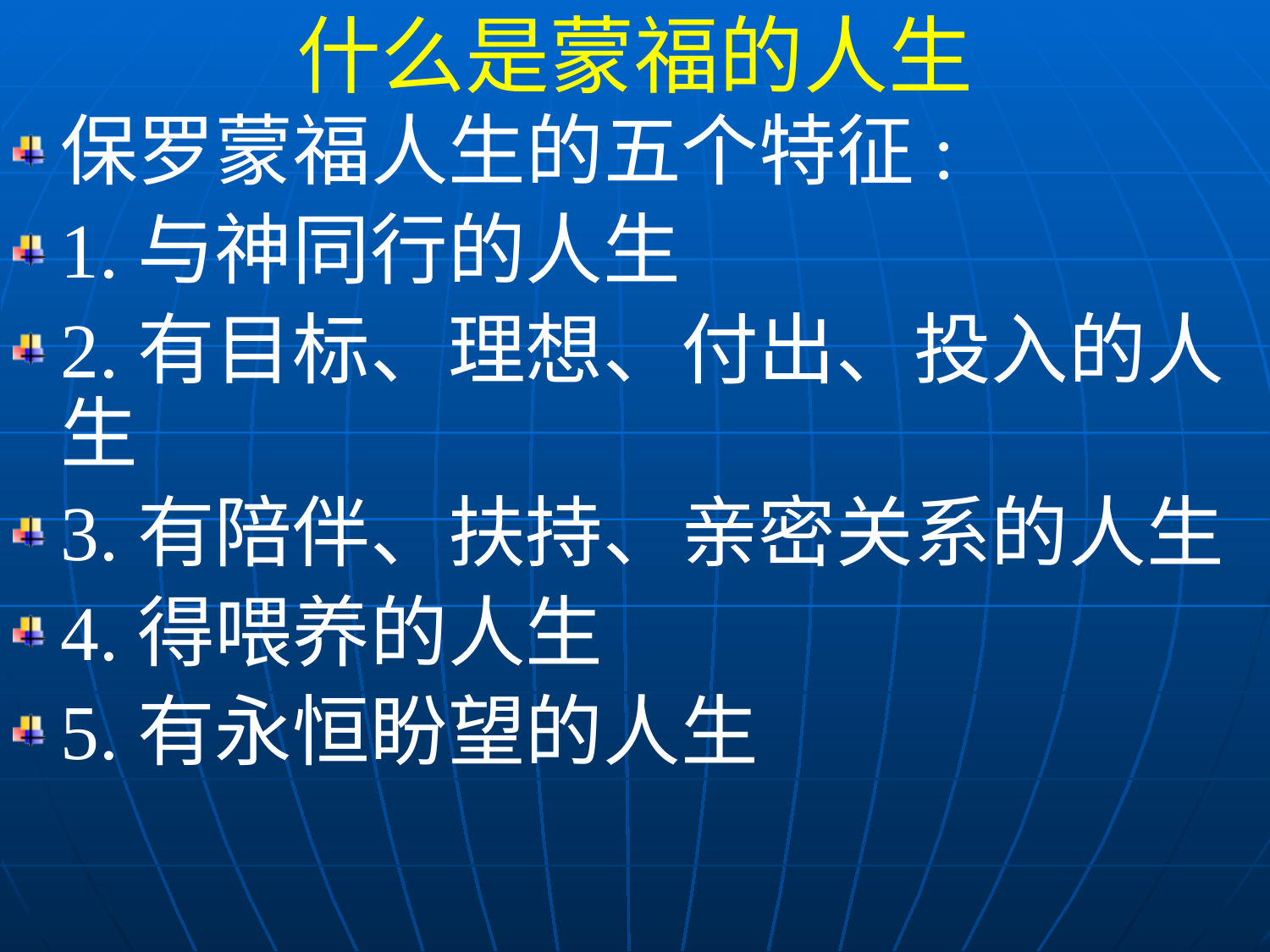

什么是蒙福的人生
保罗蒙福人生的五个特征:
1.与神同行的人生
2.有目标、理想、付出、投入的人生
3.有陪伴、扶持、亲密关系的人生
4.得喂养的人生
5.有永恒盼望的人生